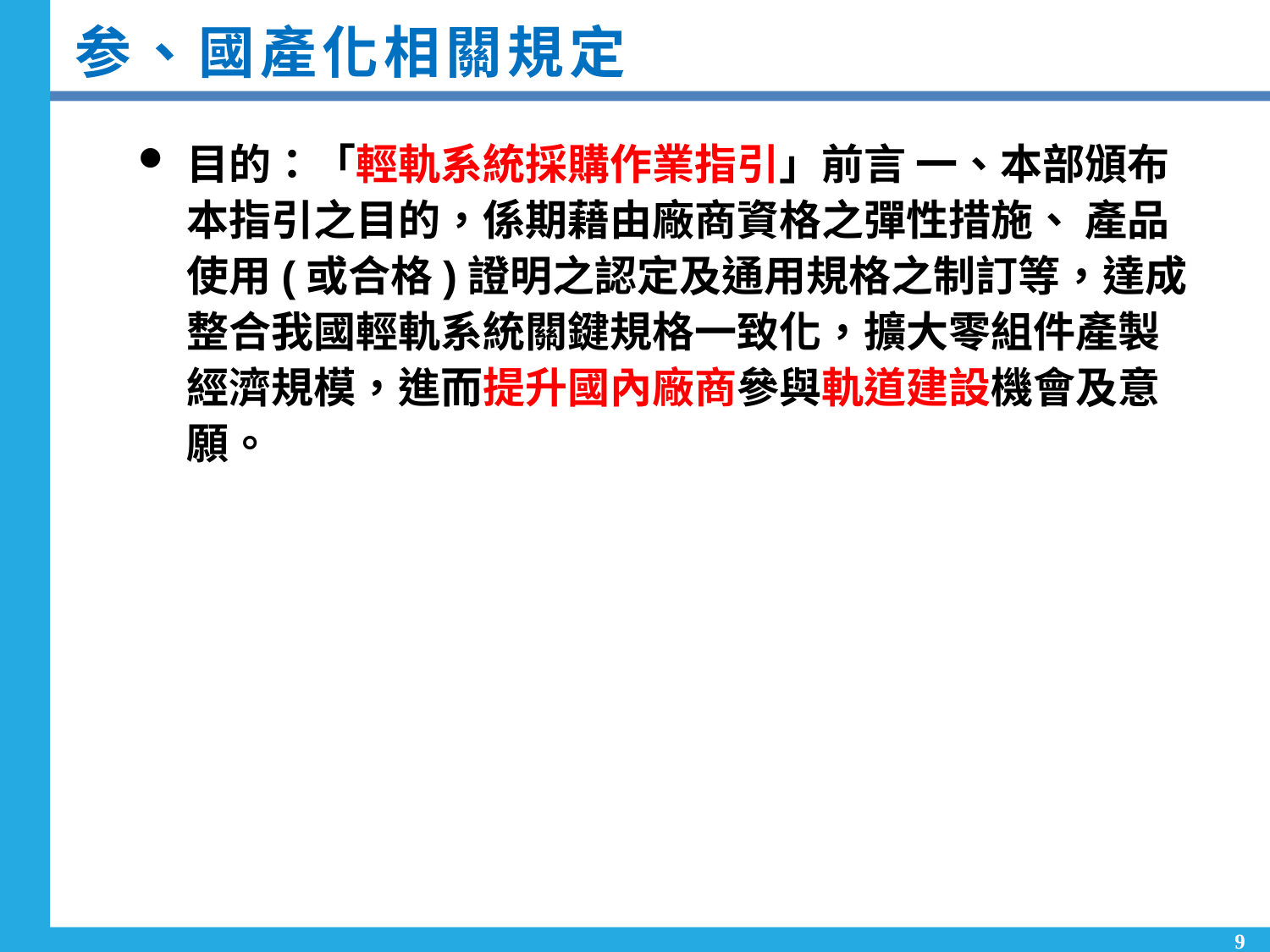

# 参、國產化相關規定
目的：「輕軌系統採購作業指引」前言 一、本部頒布本指引之目的，係期藉由廠商資格之彈性措施、 產品使用(或合格)證明之認定及通用規格之制訂等，達成 整合我國輕軌系統關鍵規格一致化，擴大零組件產製經濟規模，進而提升國內廠商參與軌道建設機會及意願。